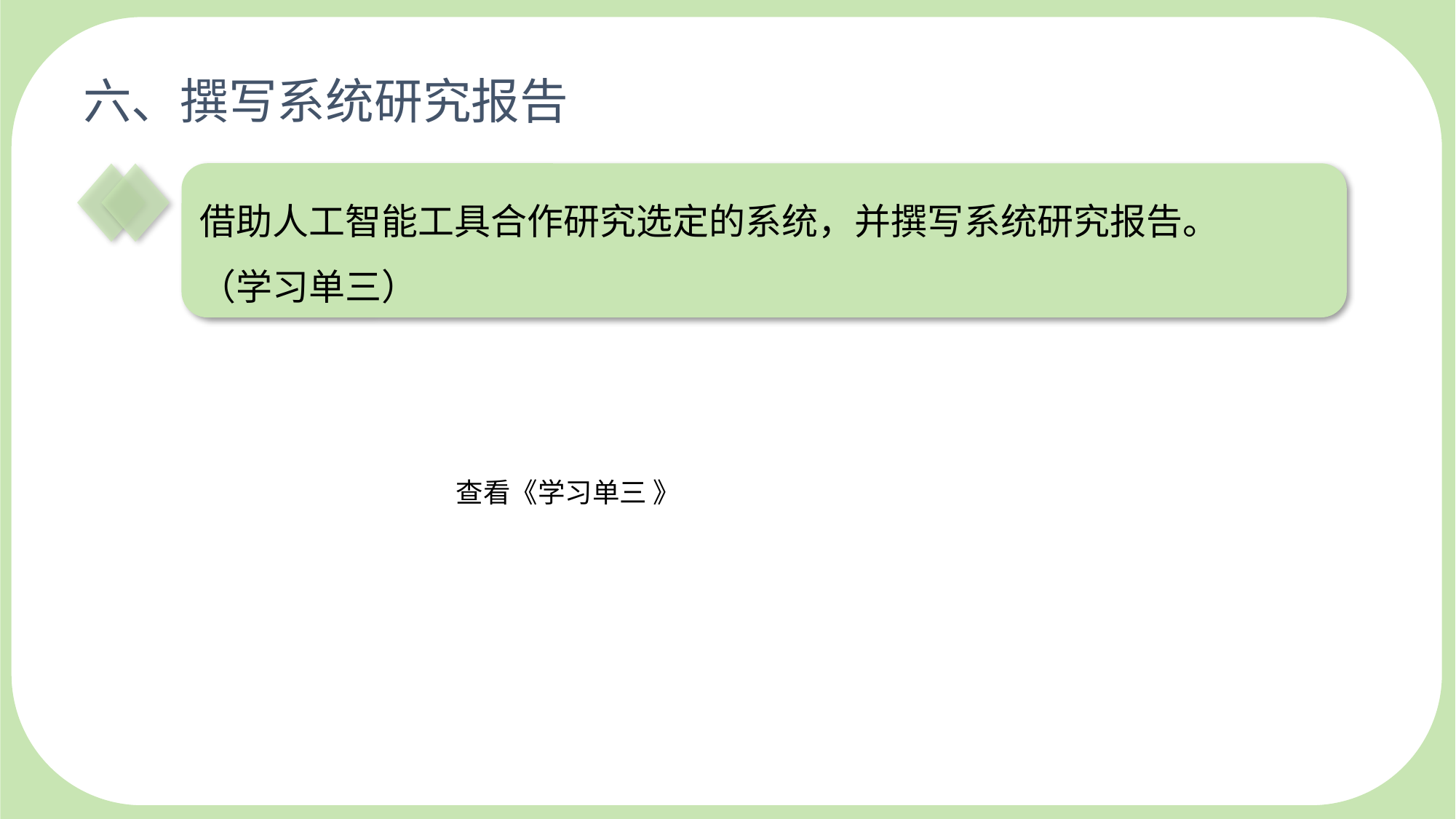

六、撰写系统研究报告
借助人工智能工具合作研究选定的系统，并撰写系统研究报告。
（学习单三）

查看《学习单三 》